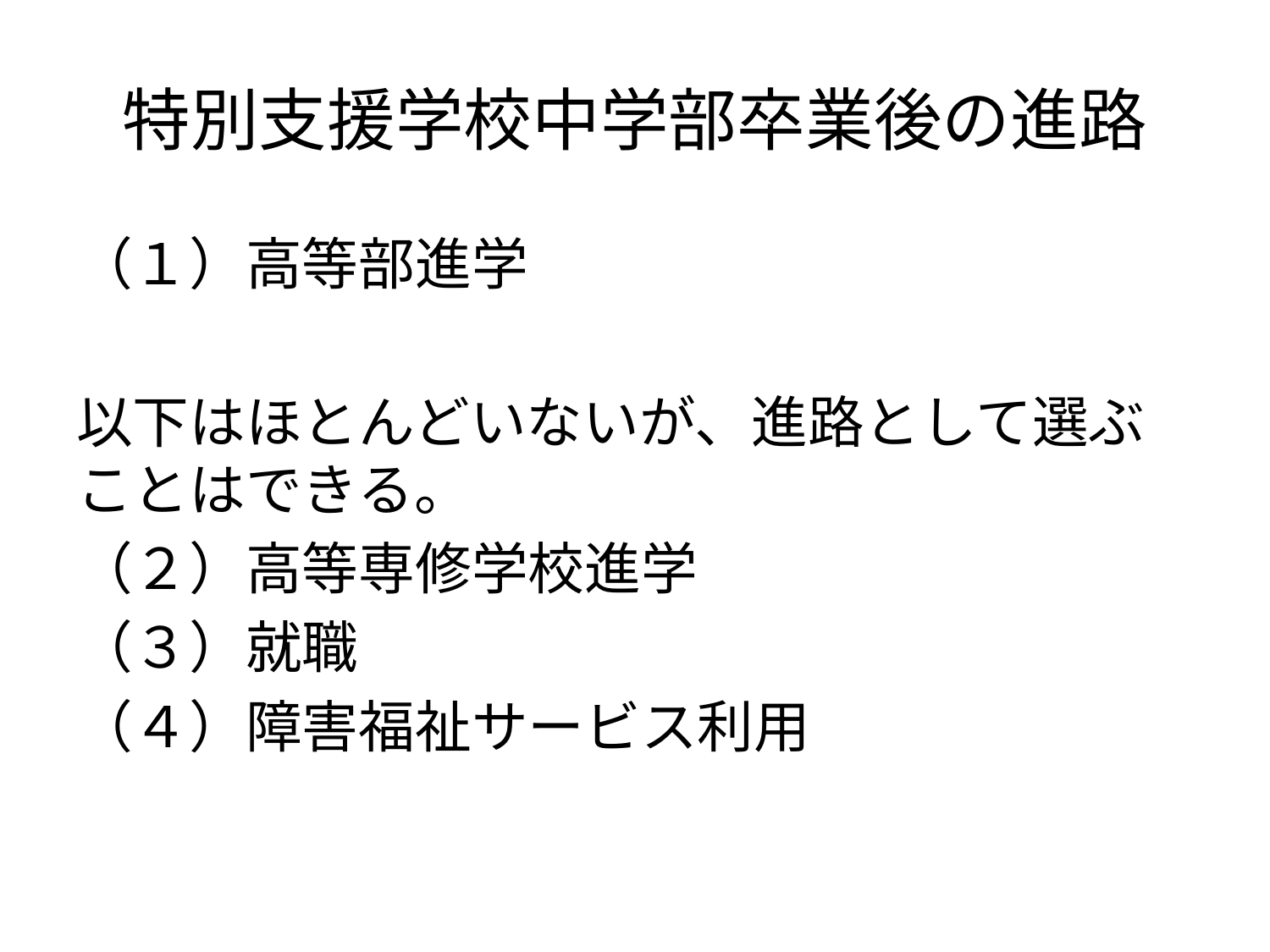

# 特別支援学校中学部卒業後の進路
（１）高等部進学

以下はほとんどいないが、進路として選ぶことはできる。
（２）高等専修学校進学
（３）就職
（４）障害福祉サービス利用